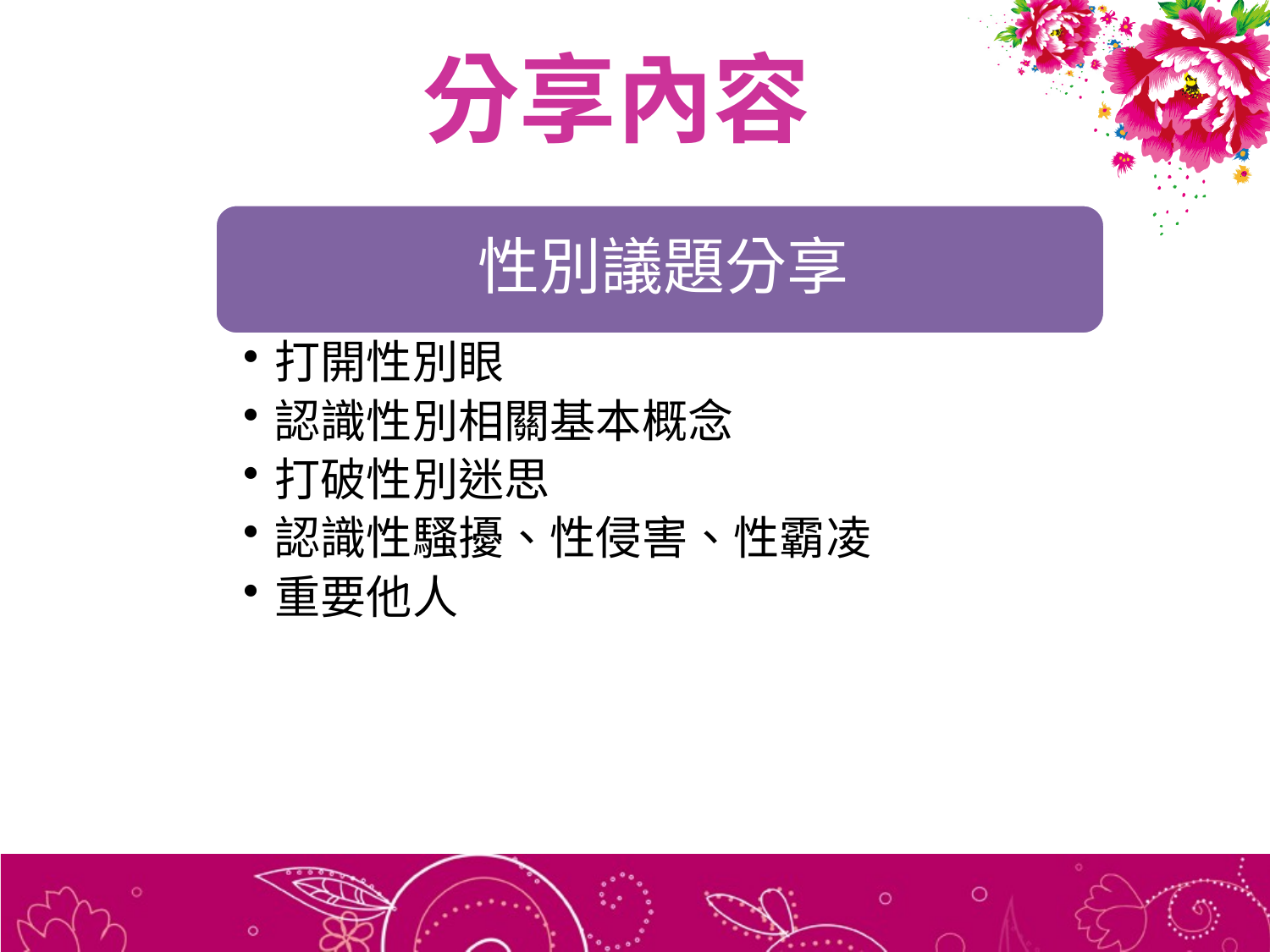

# 分享內容
性別議題分享
打開性別眼
認識性別相關基本概念
打破性別迷思
認識性騷擾、性侵害、性霸凌
重要他人